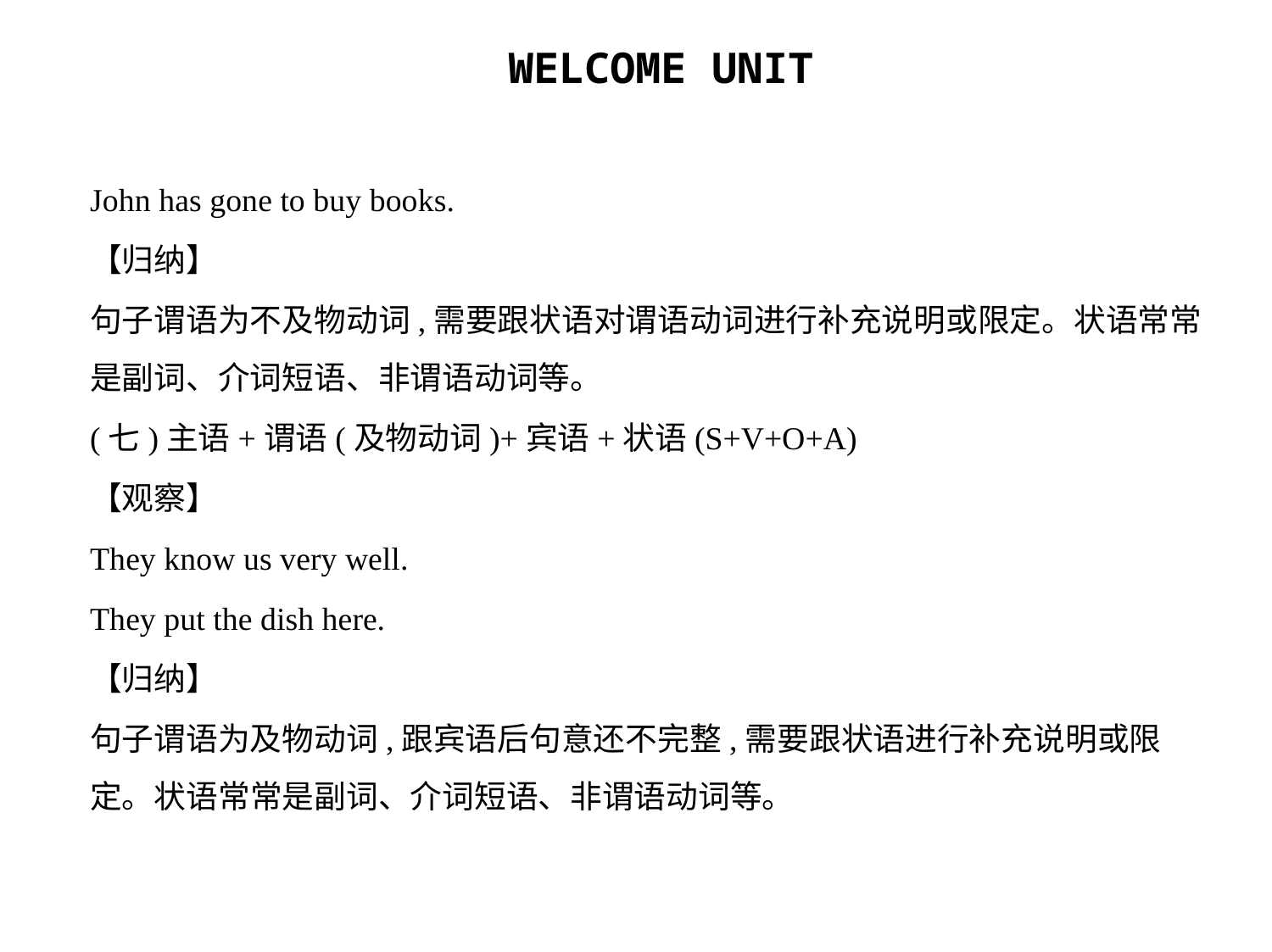

John has gone to buy books.
【归纳】
句子谓语为不及物动词,需要跟状语对谓语动词进行补充说明或限定。状语常常
是副词、介词短语、非谓语动词等。
(七)主语+谓语(及物动词)+宾语+状语(S+V+O+A)
【观察】
They know us very well.
They put the dish here.
【归纳】
句子谓语为及物动词,跟宾语后句意还不完整,需要跟状语进行补充说明或限
定。状语常常是副词、介词短语、非谓语动词等。